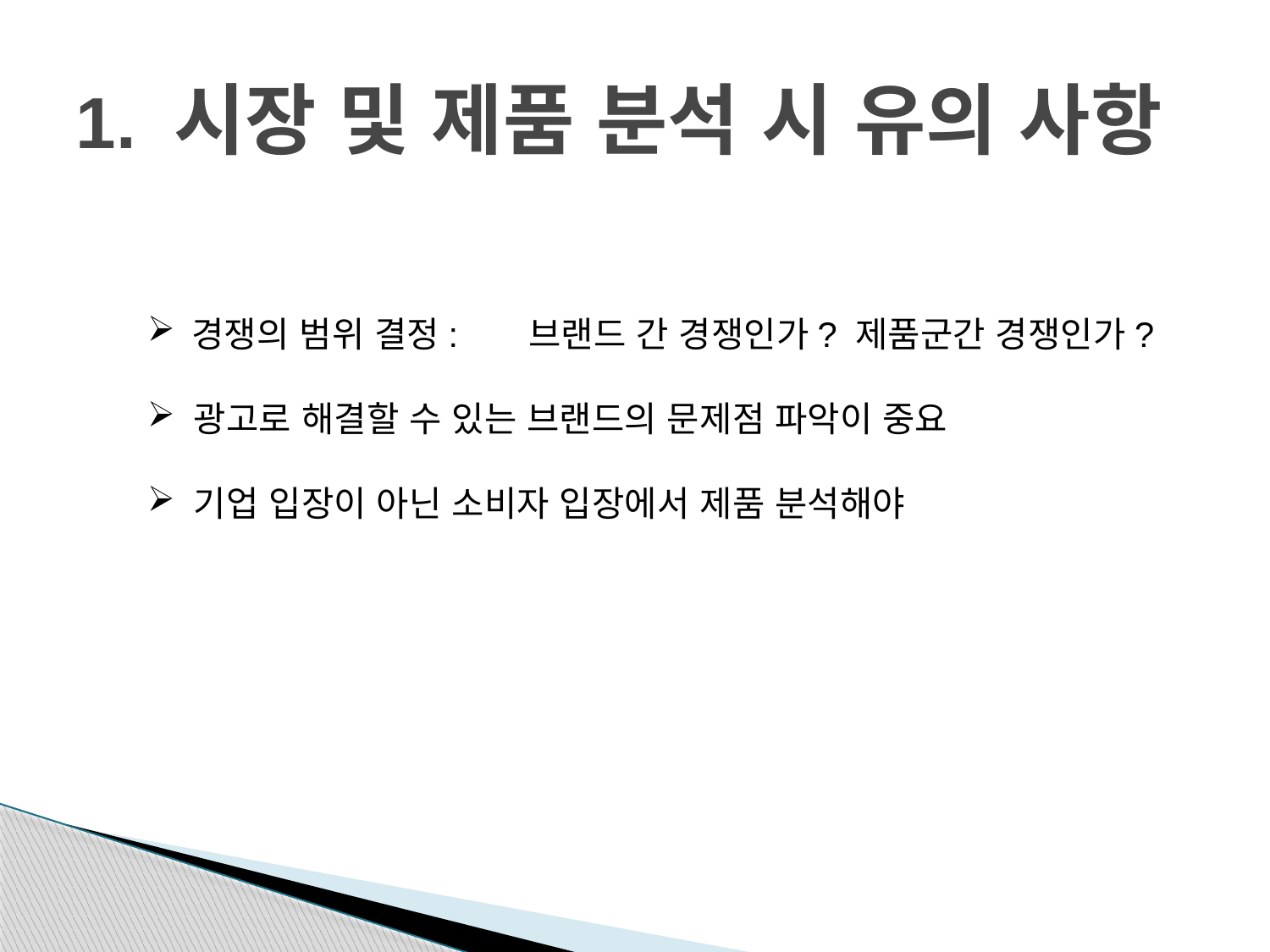

# 1. 시장 및 제품 분석 시 유의 사항
 경쟁의 범위 결정:	브랜드 간 경쟁인가? 제품군간 경쟁인가?

 광고로 해결할 수 있는 브랜드의 문제점 파악이 중요

 기업 입장이 아닌 소비자 입장에서 제품 분석해야